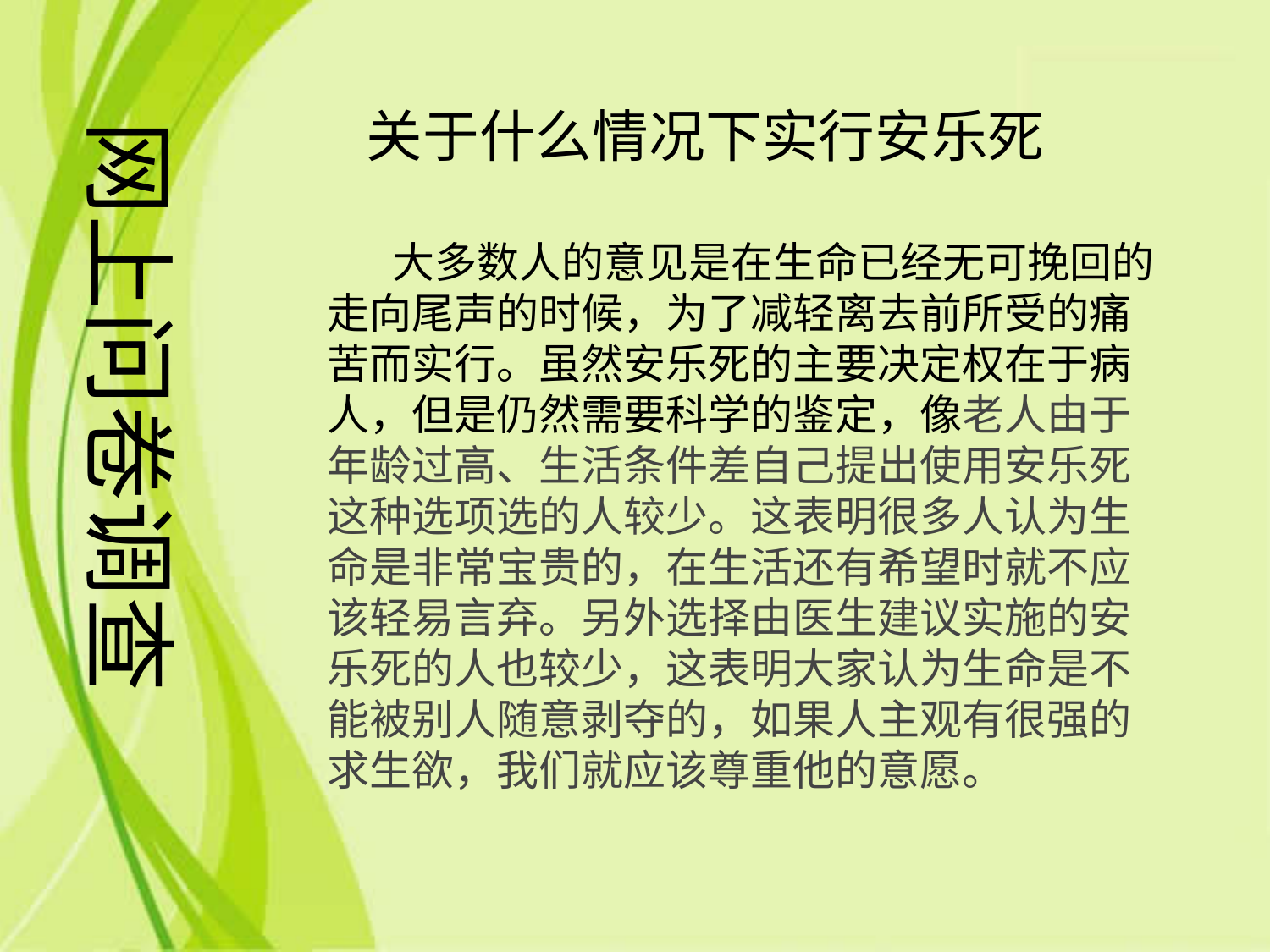

网上问卷调查
  关于什么情况下实行安乐死

        大多数人的意见是在生命已经无可挽回的走向尾声的时候，为了减轻离去前所受的痛苦而实行。虽然安乐死的主要决定权在于病人，但是仍然需要科学的鉴定，像老人由于年龄过高、生活条件差自己提出使用安乐死这种选项选的人较少。这表明很多人认为生命是非常宝贵的，在生活还有希望时就不应该轻易言弃。另外选择由医生建议实施的安乐死的人也较少，这表明大家认为生命是不能被别人随意剥夺的，如果人主观有很强的求生欲，我们就应该尊重他的意愿。